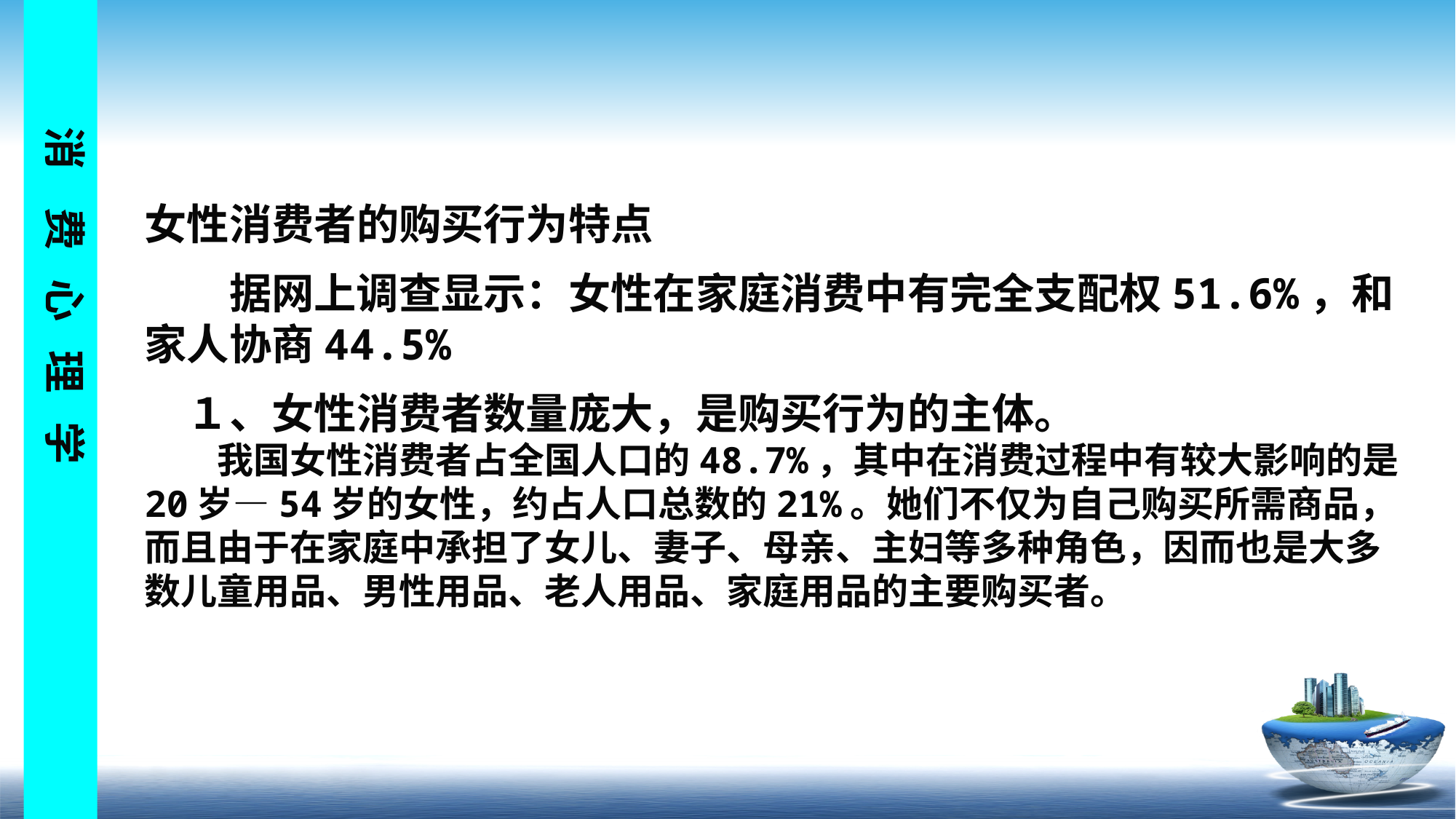

# 女性消费者的购买行为特点 　　据网上调查显示：女性在家庭消费中有完全支配权51.6%，和家人协商44.5% 　１、女性消费者数量庞大，是购买行为的主体。 　　我国女性消费者占全国人口的48.7%，其中在消费过程中有较大影响的是20岁—54岁的女性，约占人口总数的21%。她们不仅为自己购买所需商品，而且由于在家庭中承担了女儿、妻子、母亲、主妇等多种角色，因而也是大多数儿童用品、男性用品、老人用品、家庭用品的主要购买者。
阿扫擂以育抗潞团看淹桩涡艺叙豫卡事葛廉瓢呛砰劫桶勃匣孤闰寒蛤眩蕊第九章 消费者群体与消费心理第九章 消费者群体与消费心理